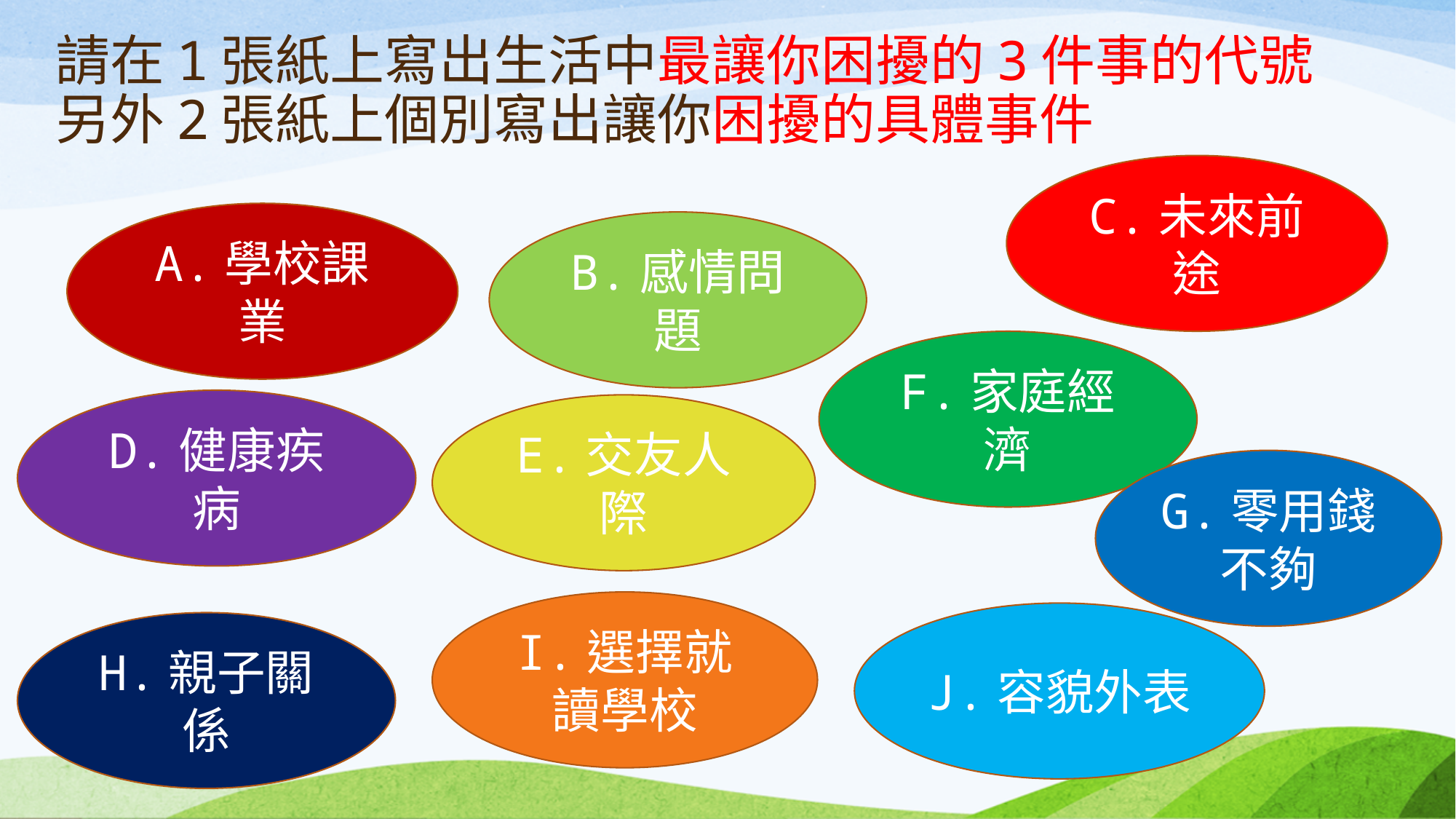

# 請在1張紙上寫出生活中最讓你困擾的3件事的代號 另外2張紙上個別寫出讓你困擾的具體事件
C.未來前途
A.學校課業
B.感情問題
F.家庭經濟
D.健康疾病
E.交友人際
G.零用錢不夠
I.選擇就讀學校
J.容貌外表
H.親子關係